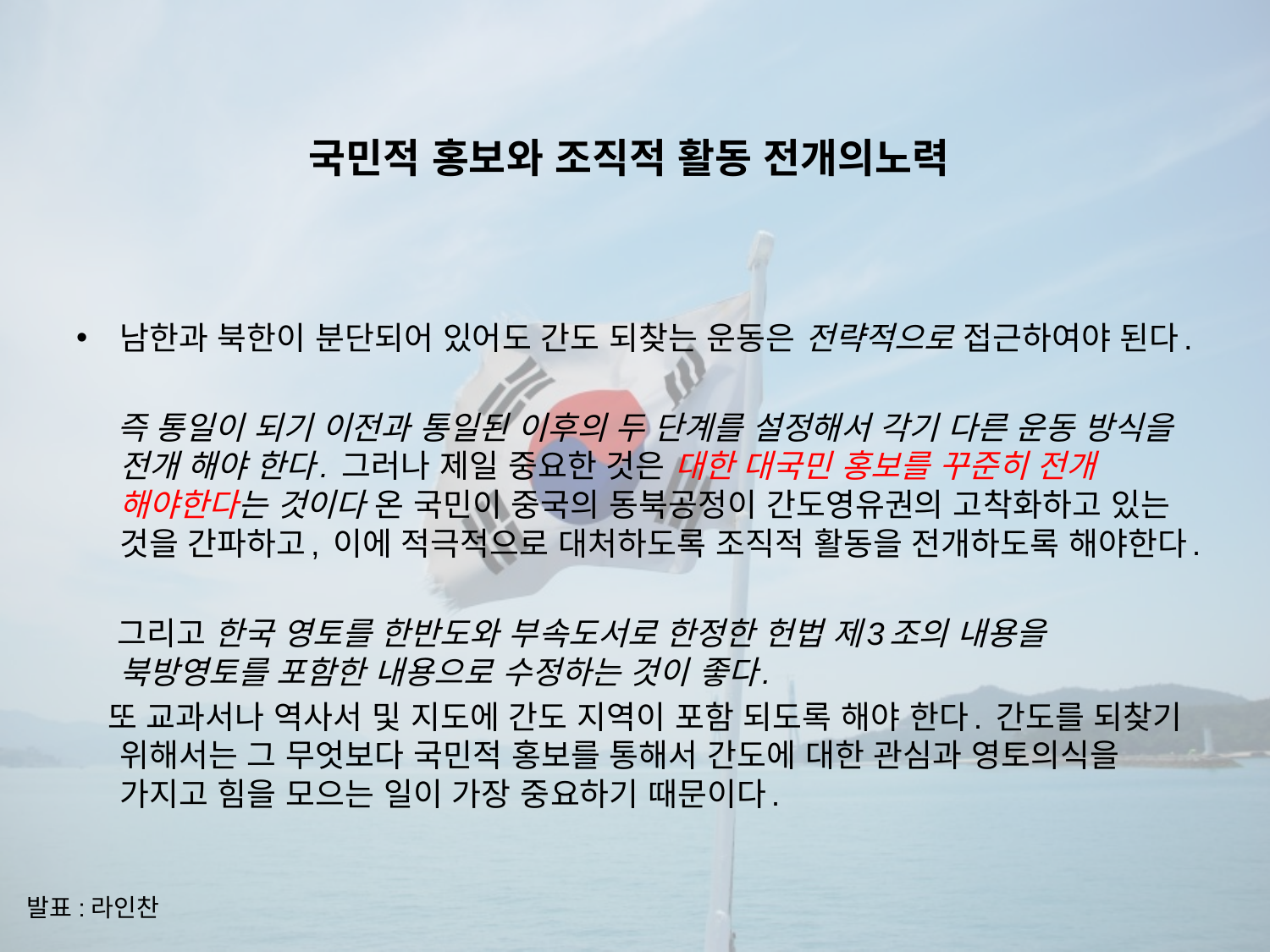

# 국민적 홍보와 조직적 활동 전개의노력

남한과 북한이 분단되어 있어도 간도 되찾는 운동은 전략적으로 접근하여야 된다.

    즉 통일이 되기 이전과 통일된 이후의 두 단계를 설정해서 각기 다른 운동 방식을 전개 해야 한다. 그러나 제일 중요한 것은 대한 대국민 홍보를 꾸준히 전개 해야한다는 것이다 온 국민이 중국의 동북공정이 간도영유권의 고착화하고 있는 것을 간파하고, 이에 적극적으로 대처하도록 조직적 활동을 전개하도록 해야한다.

    그리고 한국 영토를 한반도와 부속도서로 한정한 헌법 제3조의 내용을 북방영토를 포함한 내용으로 수정하는 것이 좋다.
   또 교과서나 역사서 및 지도에 간도 지역이 포함 되도록 해야 한다. 간도를 되찾기 위해서는 그 무엇보다 국민적 홍보를 통해서 간도에 대한 관심과 영토의식을 가지고 힘을 모으는 일이 가장 중요하기 때문이다.

발표:라인찬